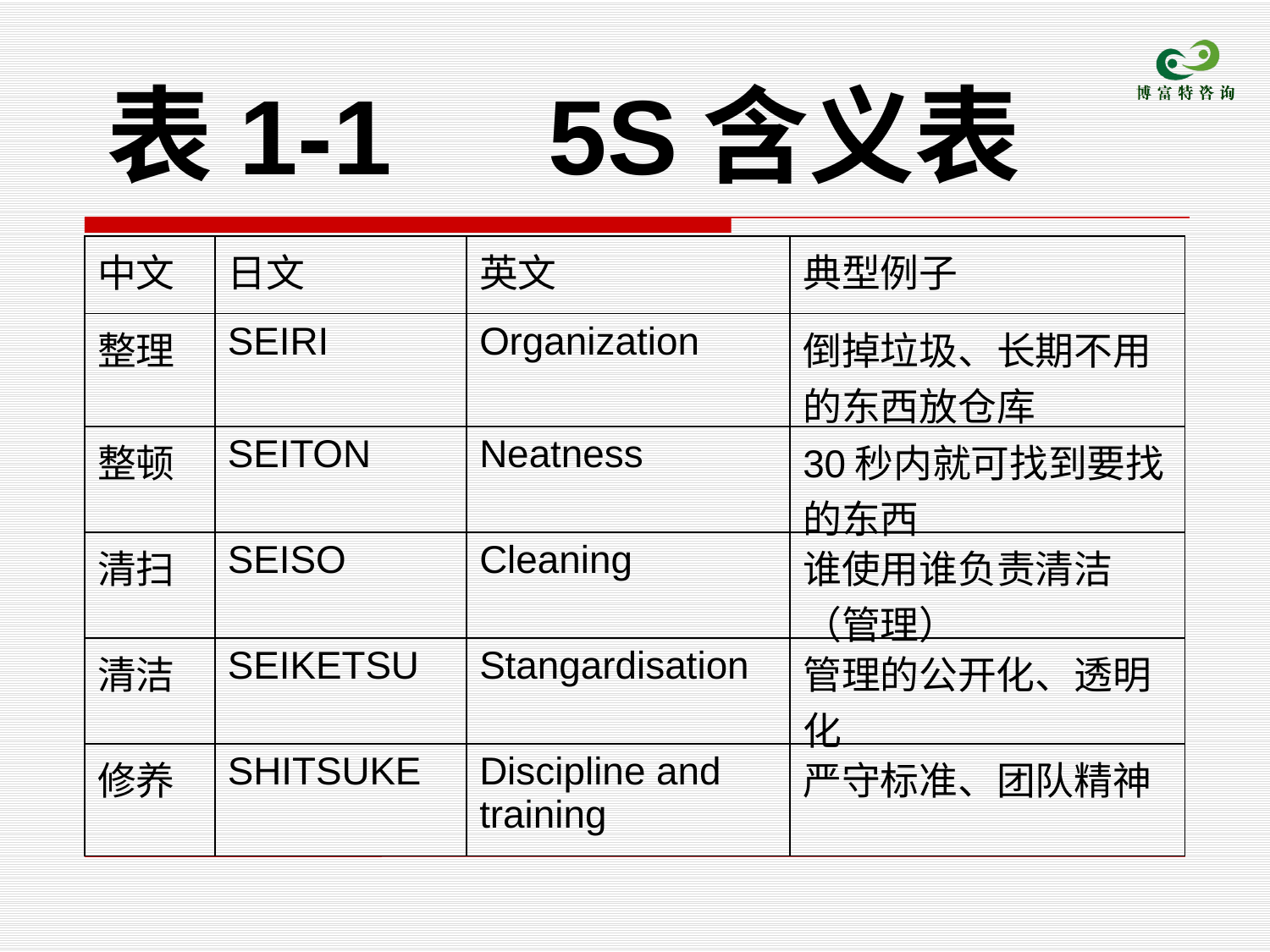

表1-1　5S含义表
| 中文 | 日文 | 英文 | 典型例子 |
| --- | --- | --- | --- |
| 整理 | SEIRI | Organization | 倒掉垃圾、长期不用的东西放仓库 |
| 整顿 | SEITON | Neatness | 30秒内就可找到要找的东西 |
| 清扫 | SEISO | Cleaning | 谁使用谁负责清洁（管理） |
| 清洁 | SEIKETSU | Stangardisation | 管理的公开化、透明化 |
| 修养 | SHITSUKE | Discipline and training | 严守标准、团队精神 |
14